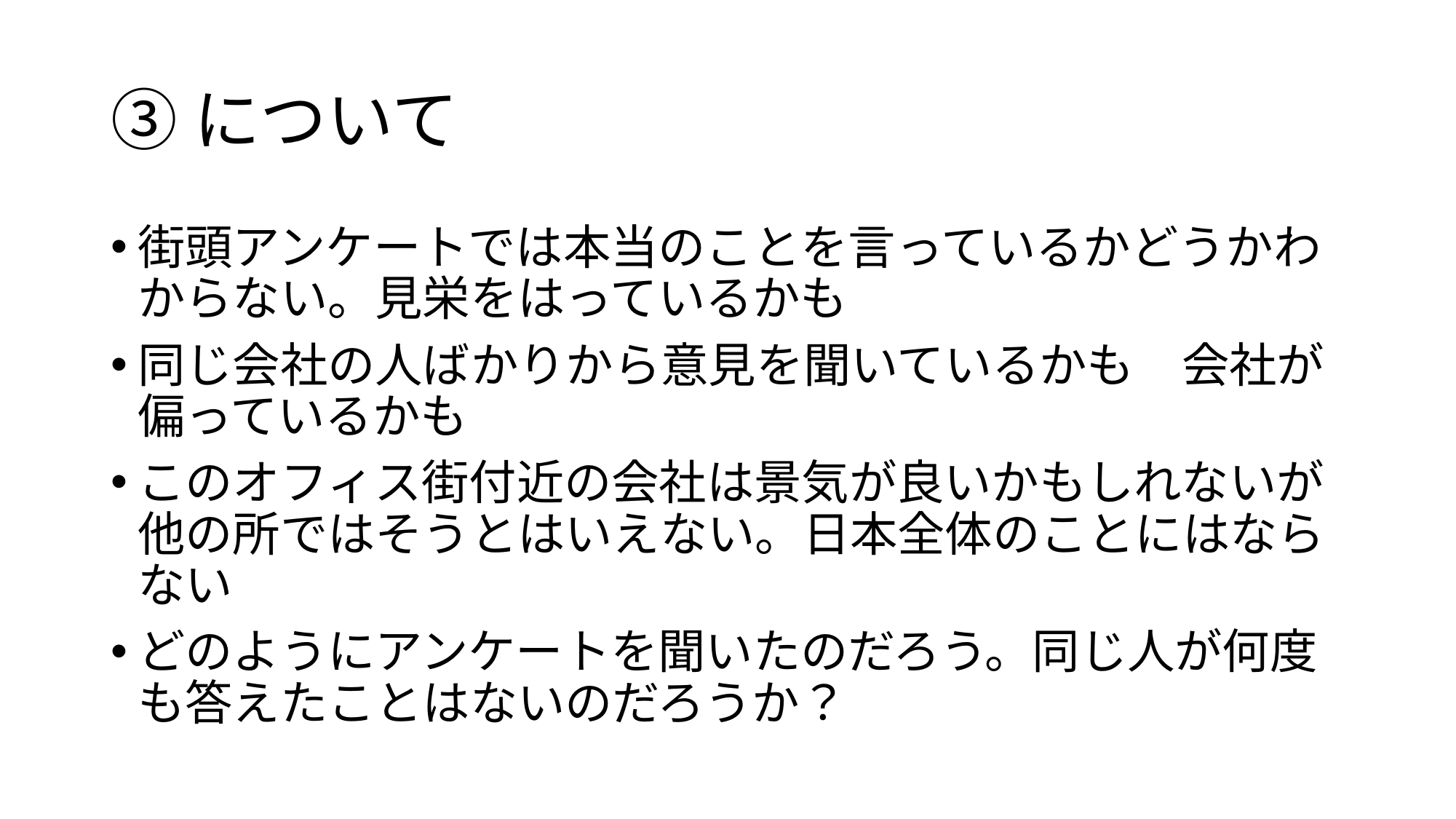

# ③について
街頭アンケートでは本当のことを言っているかどうかわからない。見栄をはっているかも
同じ会社の人ばかりから意見を聞いているかも　会社が偏っているかも
このオフィス街付近の会社は景気が良いかもしれないが他の所ではそうとはいえない。日本全体のことにはならない
どのようにアンケートを聞いたのだろう。同じ人が何度も答えたことはないのだろうか？